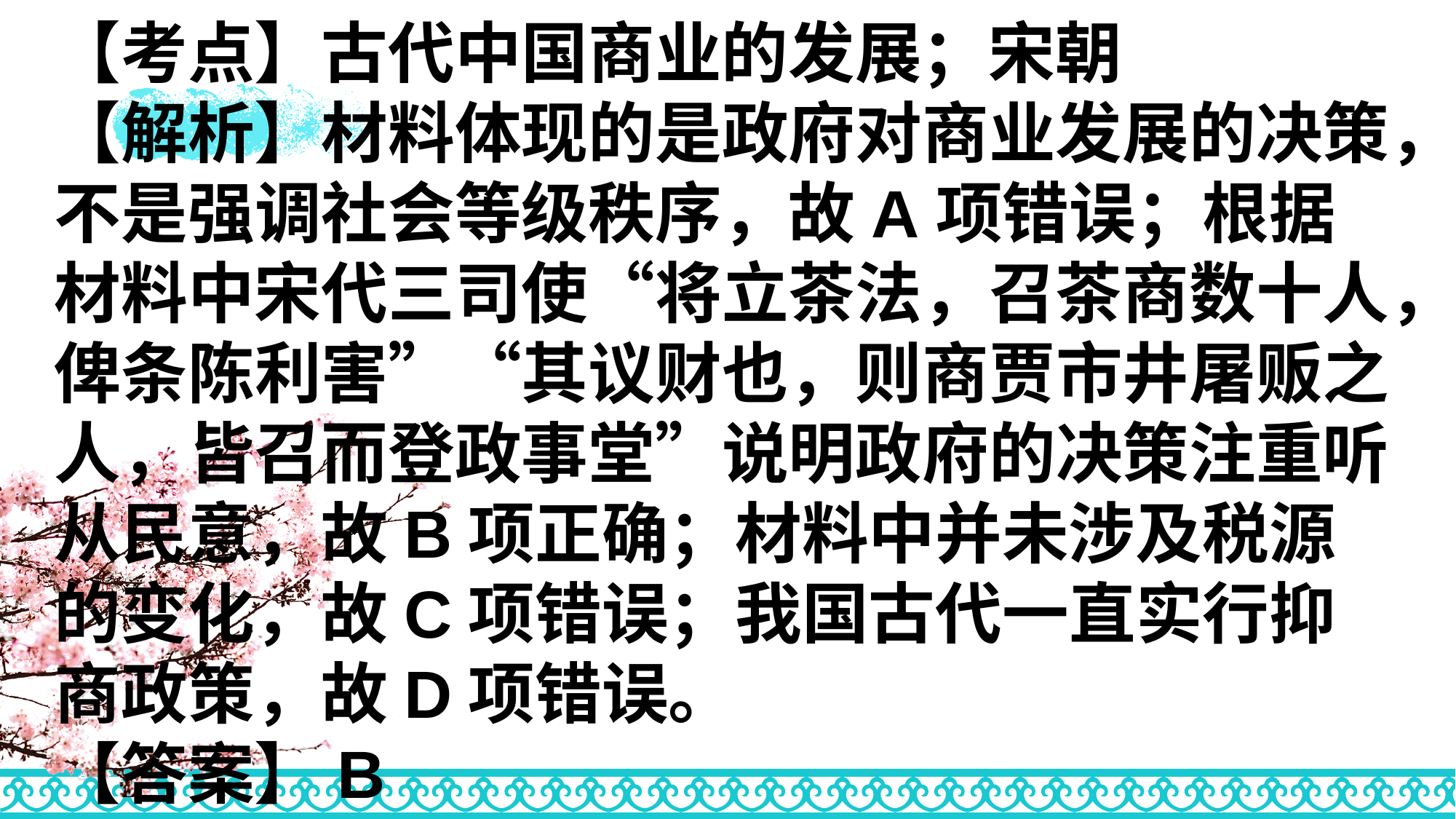

【考点】古代中国商业的发展；宋朝
【解析】材料体现的是政府对商业发展的决策，不是强调社会等级秩序，故A项错误；根据材料中宋代三司使“将立茶法，召茶商数十人，俾条陈利害”“其议财也，则商贾市井屠贩之人，皆召而登政事堂”说明政府的决策注重听从民意，故B项正确；材料中并未涉及税源的变化，故C项错误；我国古代一直实行抑商政策，故D项错误。
【答案】B